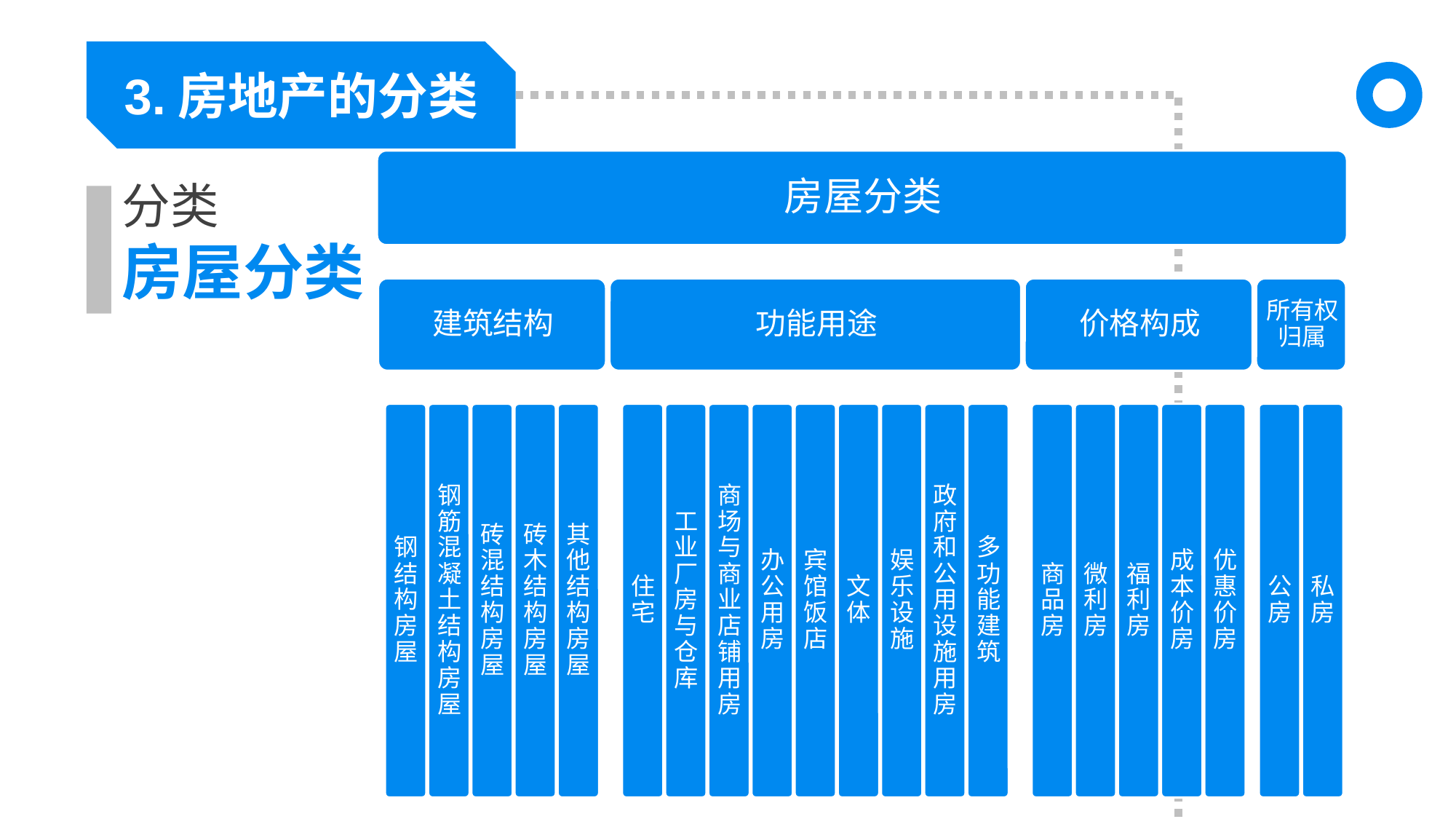

3.房地产的分类

房屋分类
建筑结构
钢结构房屋
钢筋混凝土结构房屋
砖混结构房屋
砖木结构房屋
其他结构房屋
功能用途
住宅
工业厂房与仓库
商场与商业店铺用房
办公用房
宾馆饭店
文体
娱乐设施
政府和公用设施用房
多功能建筑
价格构成
商品房
微利房
福利房
成本价房
优惠价房
所有权归属
公房
私房
分类
房屋分类